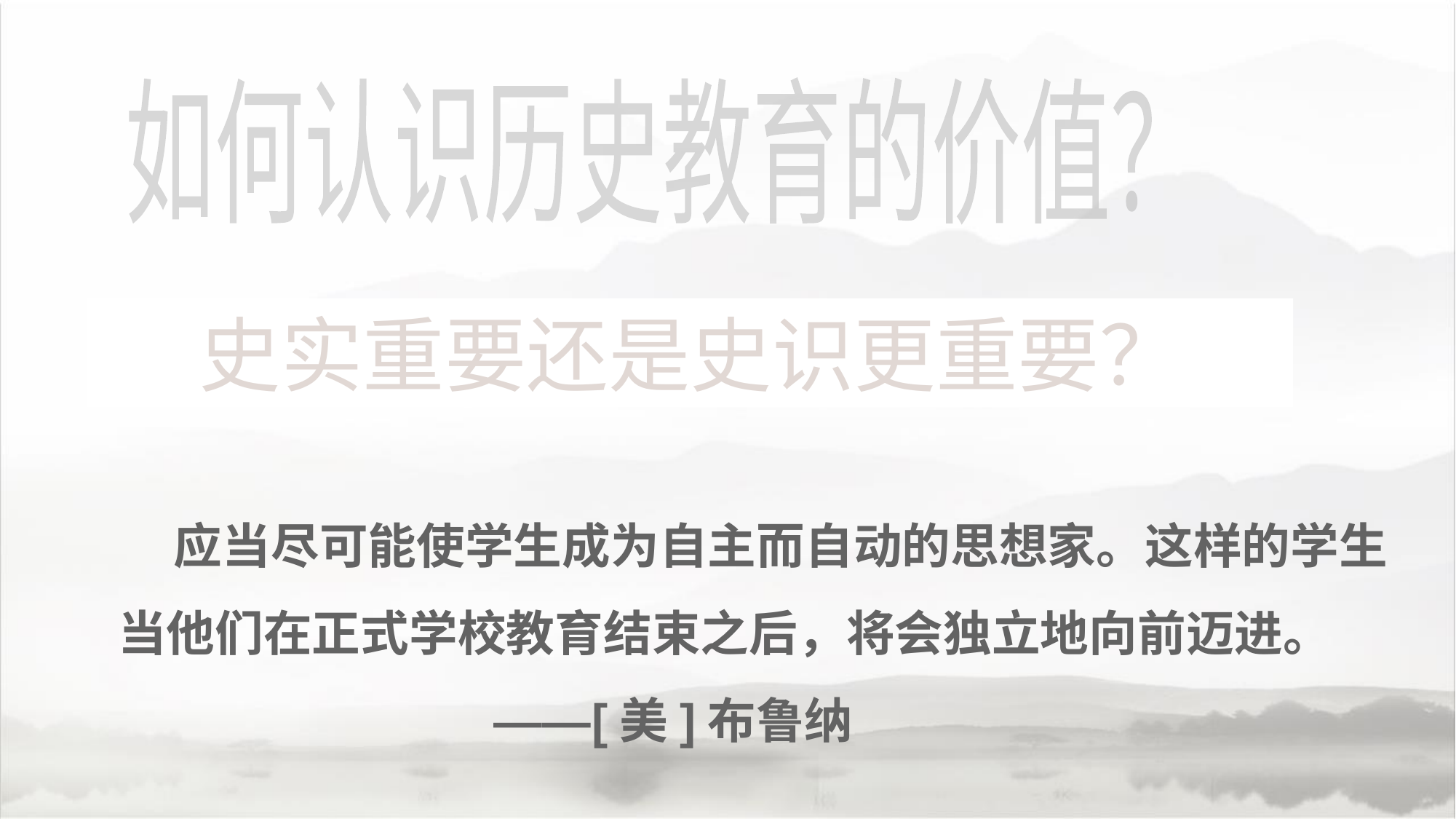

如何认识历史教育的价值？
史实重要还是史识更重要？
    应当尽可能使学生成为自主而自动的思想家。这样的学生当他们在正式学校教育结束之后，将会独立地向前迈进。
                            ——[美]布鲁纳